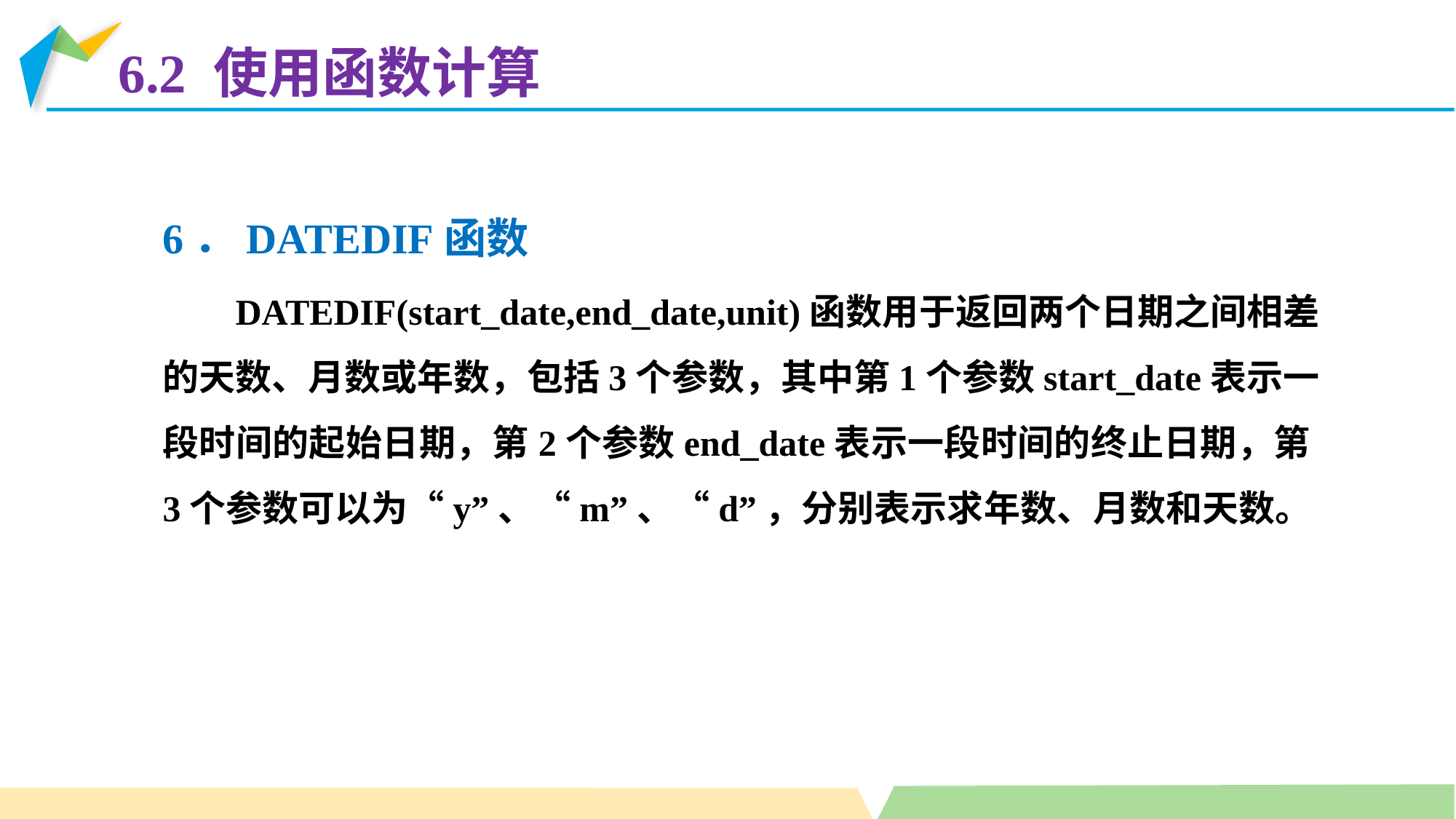

6.2 使用函数计算
6．DATEDIF函数
DATEDIF(start_date,end_date,unit)函数用于返回两个日期之间相差的天数、月数或年数，包括3个参数，其中第1个参数start_date表示一段时间的起始日期，第2个参数end_date表示一段时间的终止日期，第3个参数可以为“y”、“m”、“d”，分别表示求年数、月数和天数。